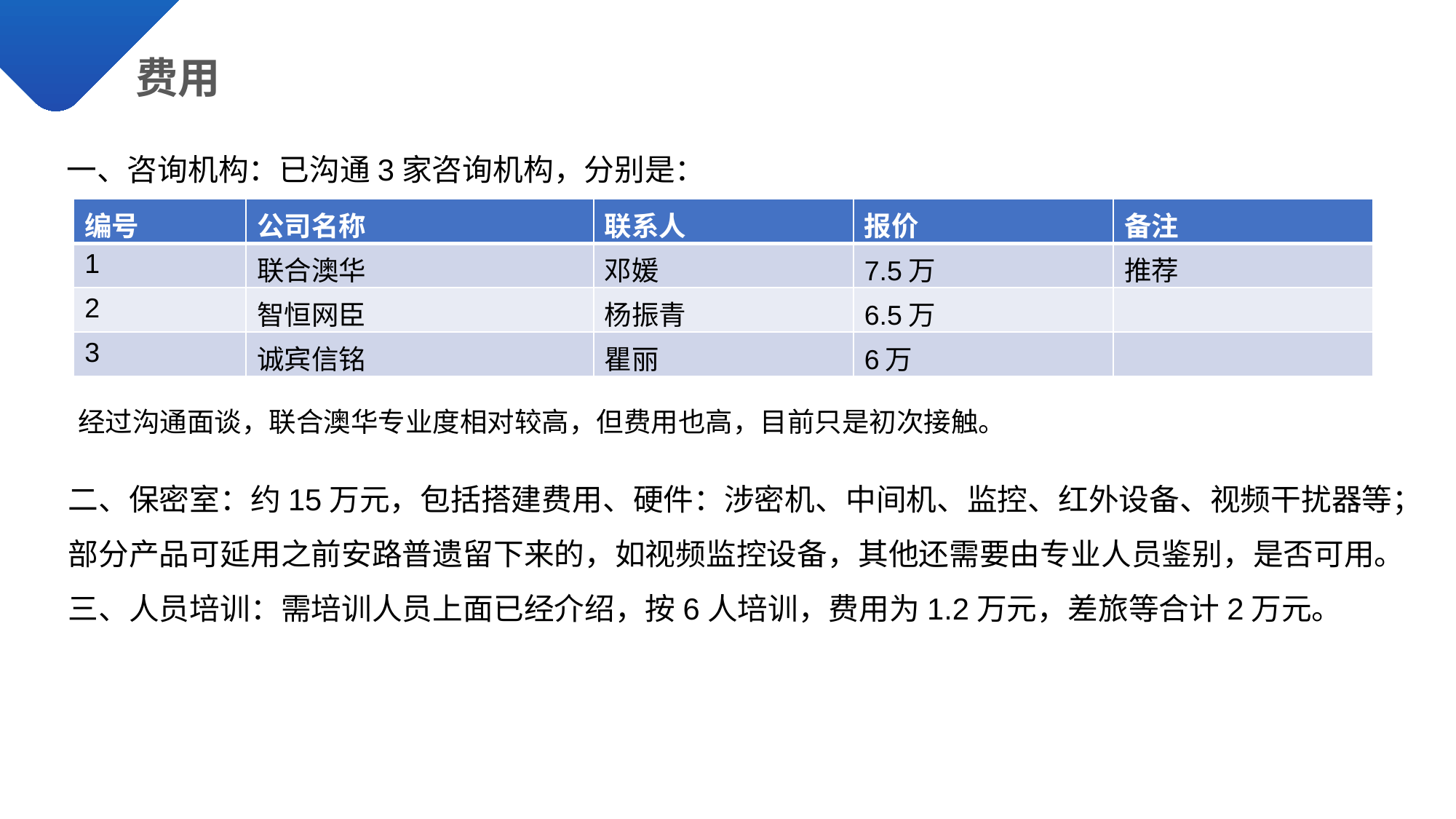

费用
一、咨询机构：已沟通3家咨询机构，分别是：

| 编号 | 公司名称 | 联系人 | 报价 | 备注 |
| --- | --- | --- | --- | --- |
| 1 | 联合澳华 | 邓媛 | 7.5万 | 推荐 |
| 2 | 智恒网臣 | 杨振青 | 6.5万 |  |
| 3 | 诚宾信铭 | 瞿丽 | 6万 |  |
经过沟通面谈，联合澳华专业度相对较高，但费用也高，目前只是初次接触。
二、保密室：约15万元，包括搭建费用、硬件：涉密机、中间机、监控、红外设备、视频干扰器等；
部分产品可延用之前安路普遗留下来的，如视频监控设备，其他还需要由专业人员鉴别，是否可用。
三、人员培训：需培训人员上面已经介绍，按6人培训，费用为1.2万元，差旅等合计2万元。